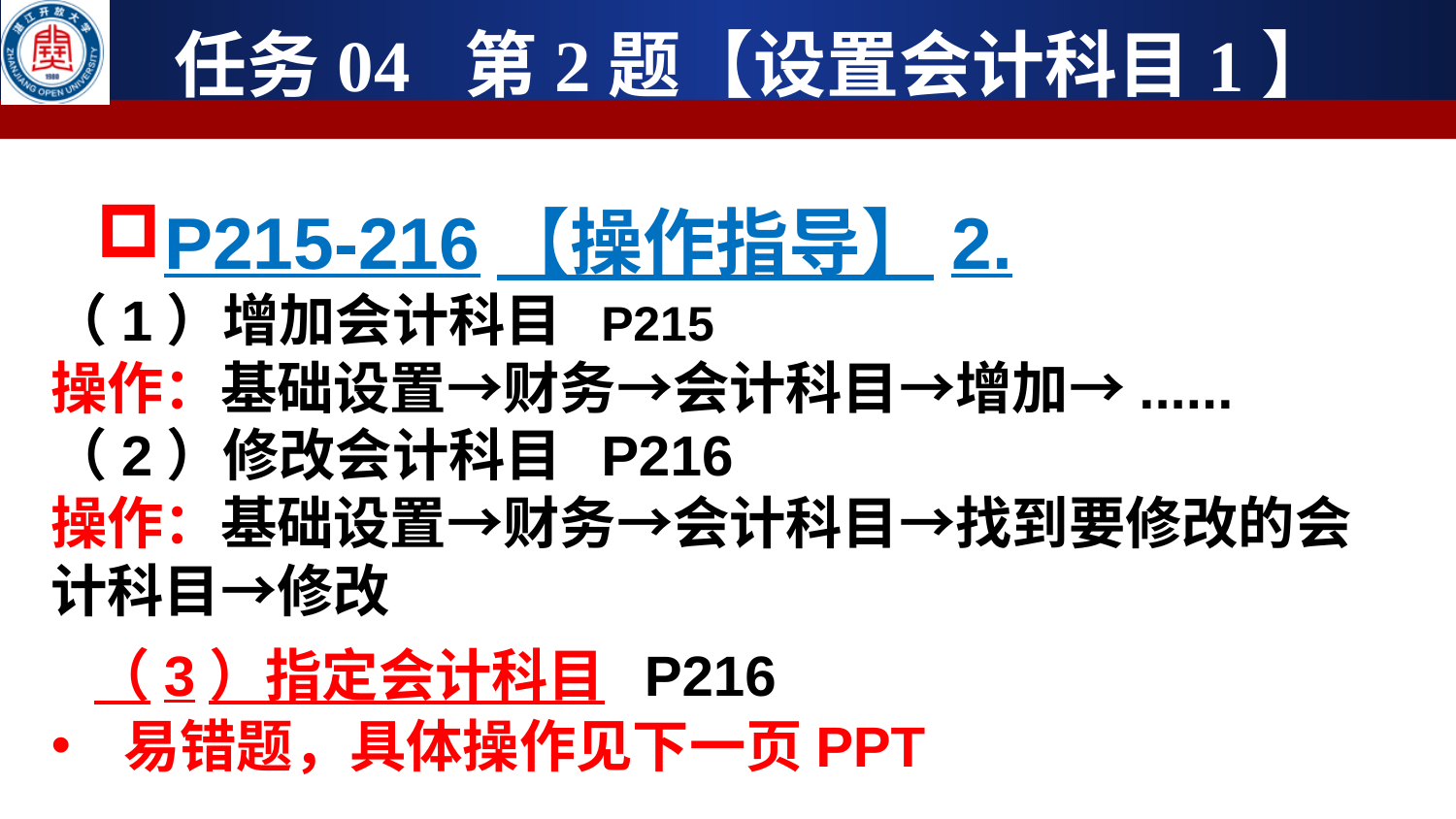

任务04  第2题【设置会计科目1】
P215-216【操作指导】2.
（1）增加会计科目  P215
操作：基础设置→财务→会计科目→增加→......
（2）修改会计科目  P216
操作：基础设置→财务→会计科目→找到要修改的会计科目→修改
  （3）指定会计科目  P216
易错题，具体操作见下一页PPT